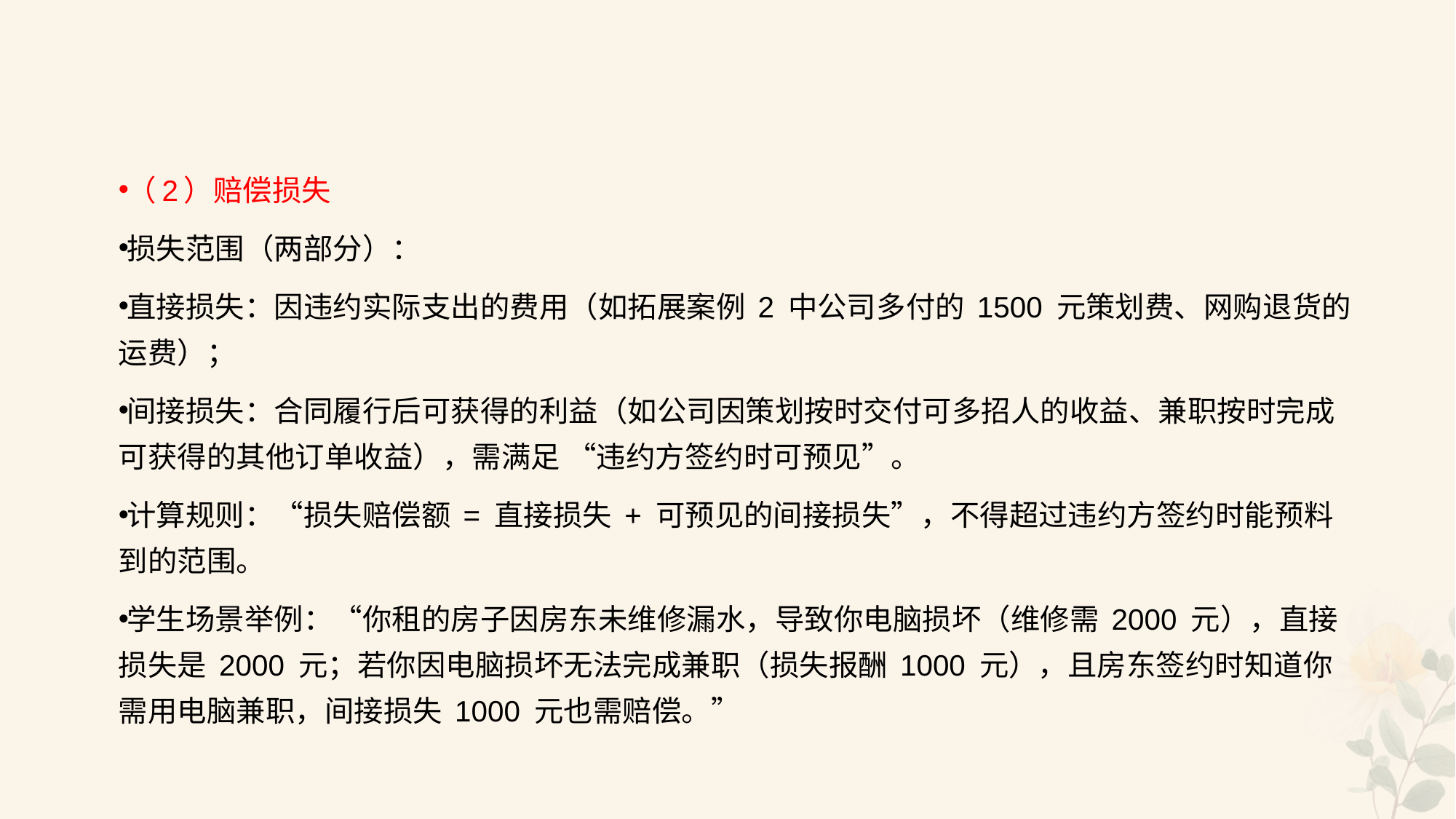

#
（2）赔偿损失
损失范围（两部分）：
直接损失：因违约实际支出的费用（如拓展案例 2 中公司多付的 1500 元策划费、网购退货的运费）；
间接损失：合同履行后可获得的利益（如公司因策划按时交付可多招人的收益、兼职按时完成可获得的其他订单收益），需满足 “违约方签约时可预见”。
计算规则：“损失赔偿额 = 直接损失 + 可预见的间接损失”，不得超过违约方签约时能预料到的范围。
学生场景举例：“你租的房子因房东未维修漏水，导致你电脑损坏（维修需 2000 元），直接损失是 2000 元；若你因电脑损坏无法完成兼职（损失报酬 1000 元），且房东签约时知道你需用电脑兼职，间接损失 1000 元也需赔偿。”